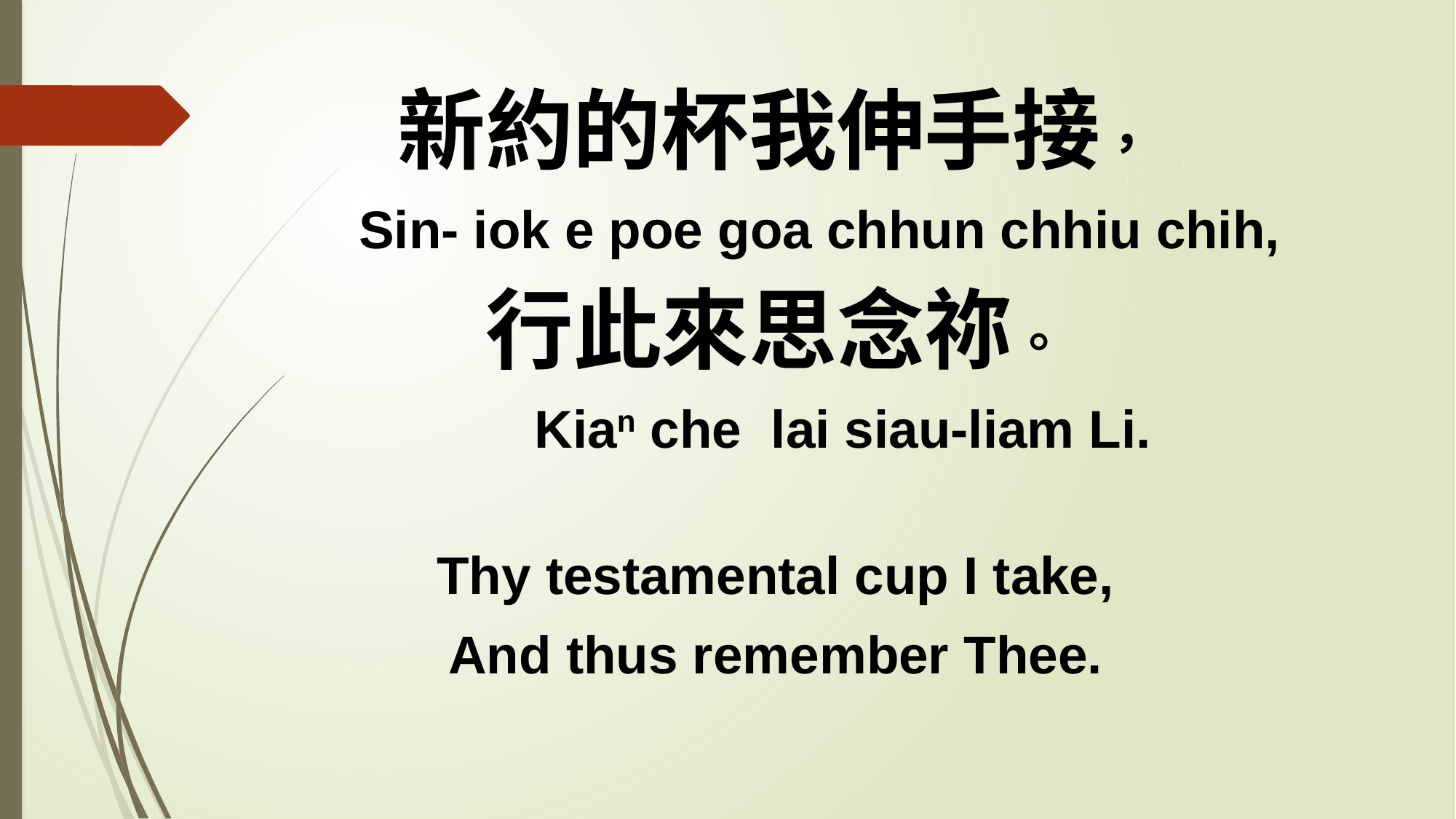

新約的杯我伸手接，
      Sin- iok e poe goa chhun chhiu chih,
行此來思念祢。
                   Kian che  lai siau-liam Li.

Thy testamental cup I take,
And thus remember Thee.